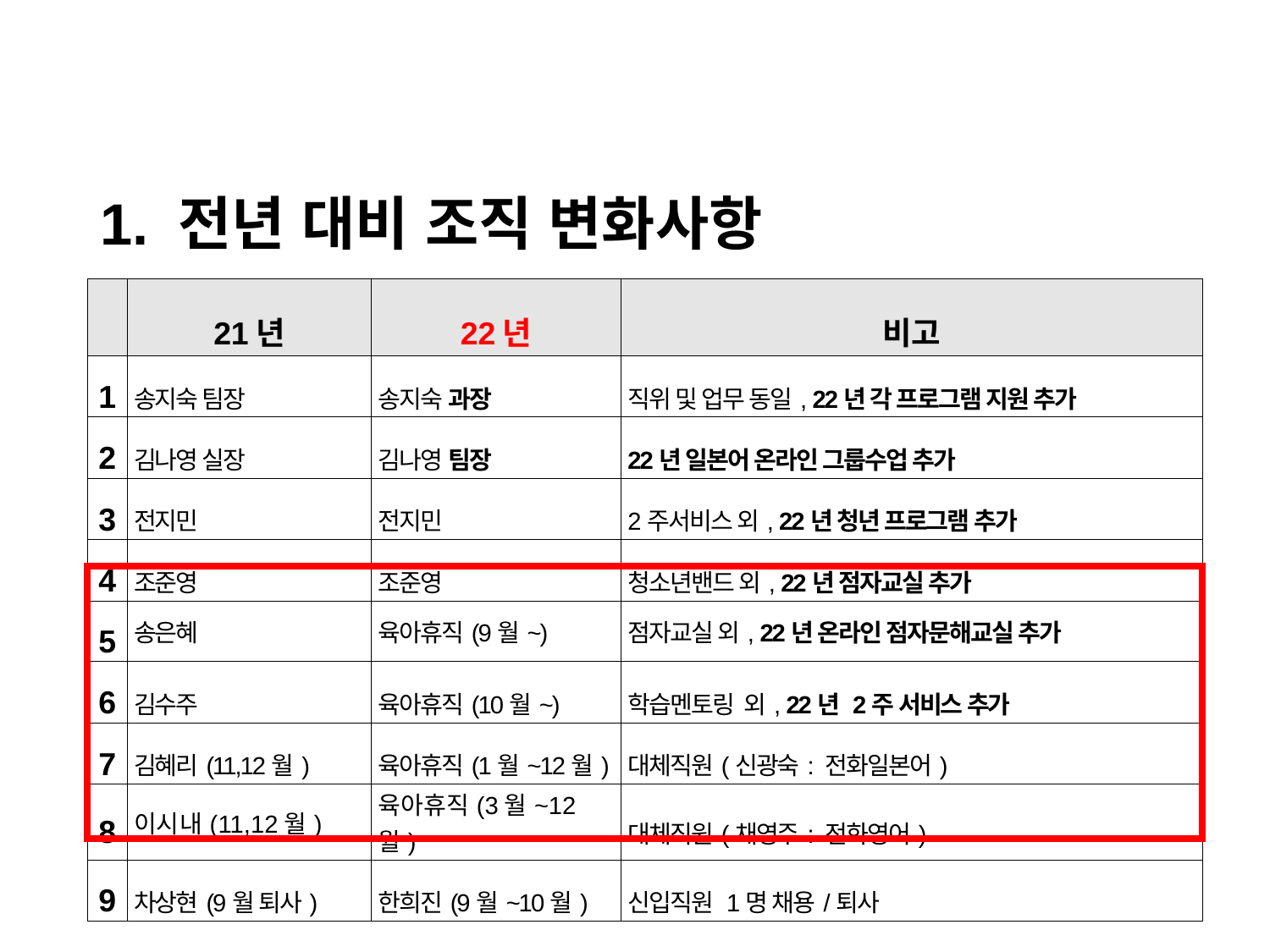

# 1. 전년 대비 조직 변화사항
|  | 21년 | 22년 | 비고 |
| --- | --- | --- | --- |
| 1 | 송지숙 팀장 | 송지숙 과장 | 직위 및 업무 동일, 22년 각 프로그램 지원 추가 |
| 2 | 김나영 실장 | 김나영 팀장 | 22년 일본어 온라인 그룹수업 추가 |
| 3 | 전지민 | 전지민 | 2주서비스 외, 22년 청년 프로그램 추가 |
| 4 | 조준영 | 조준영 | 청소년밴드 외, 22년 점자교실 추가 |
| 5 | 송은혜 | 육아휴직(9월~) | 점자교실 외, 22년 온라인 점자문해교실 추가 |
| 6 | 김수주 | 육아휴직(10월~) | 학습멘토링 외, 22년 2주 서비스 추가 |
| 7 | 김혜리(11,12월) | 육아휴직(1월~12월) | 대체직원(신광숙: 전화일본어) |
| 8 | 이시내(11,12월) | 육아휴직(3월~12월) | 대체직원(채영주: 전화영어) |
| 9 | 차상현(9월 퇴사) | 한희진(9월~10월) | 신입직원 1명 채용/퇴사 |